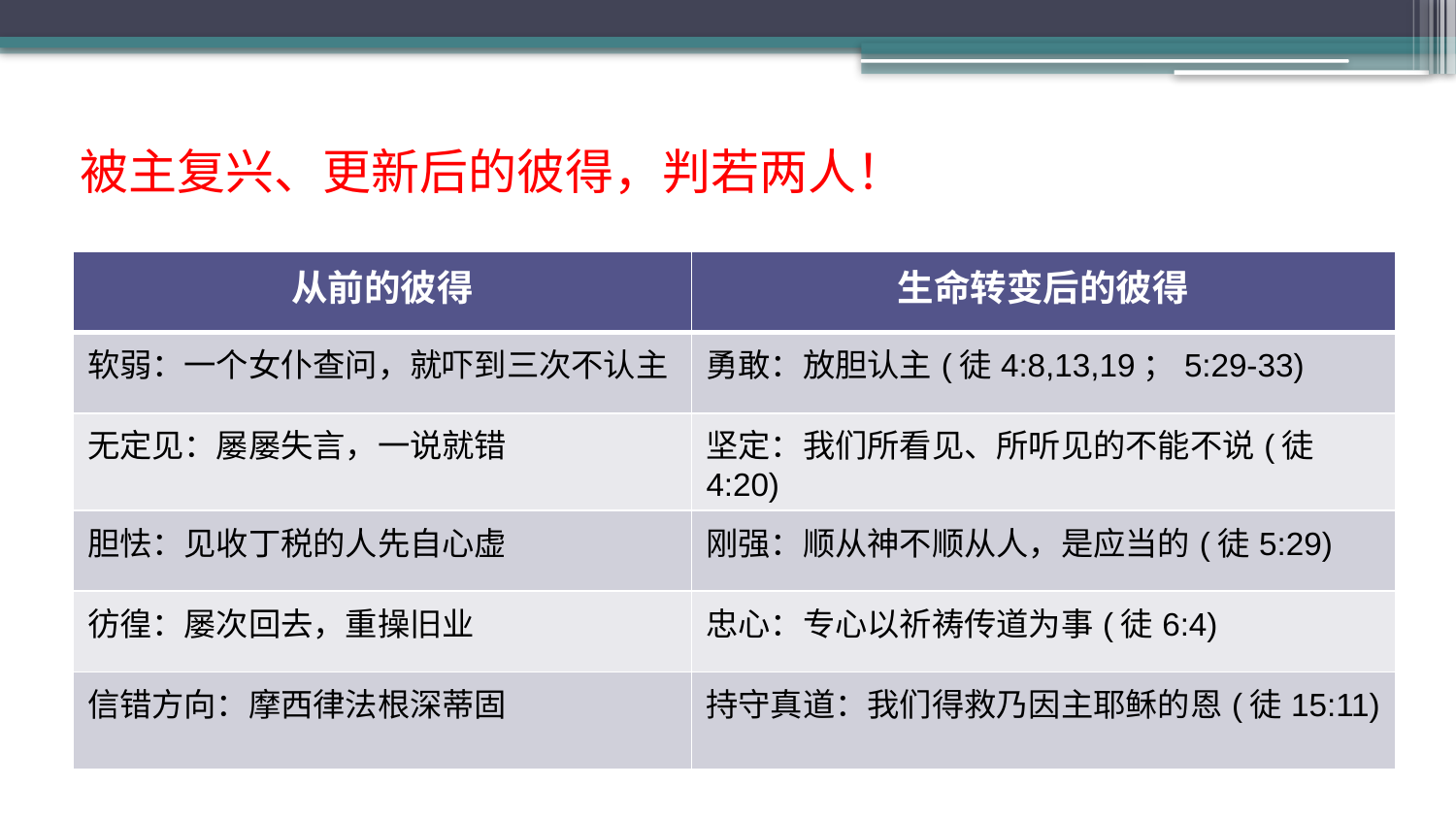

被主复兴、更新后的彼得，判若两人！
| 从前的彼得 | 生命转变后的彼得 |
| --- | --- |
| 软弱：一个女仆查问，就吓到三次不认主 | 勇敢：放胆认主(徒4:8,13,19；5:29-33) |
| 无定见：屡屡失言，一说就错 | 坚定：我们所看见、所听见的不能不说(徒4:20) |
| 胆怯：见收丁税的人先自心虚 | 刚强：顺从神不顺从人，是应当的(徒5:29) |
| 彷徨：屡次回去，重操旧业 | 忠心：专心以祈祷传道为事(徒6:4) |
| 信错方向：摩西律法根深蒂固 | 持守真道：我们得救乃因主耶稣的恩(徒15:11) |